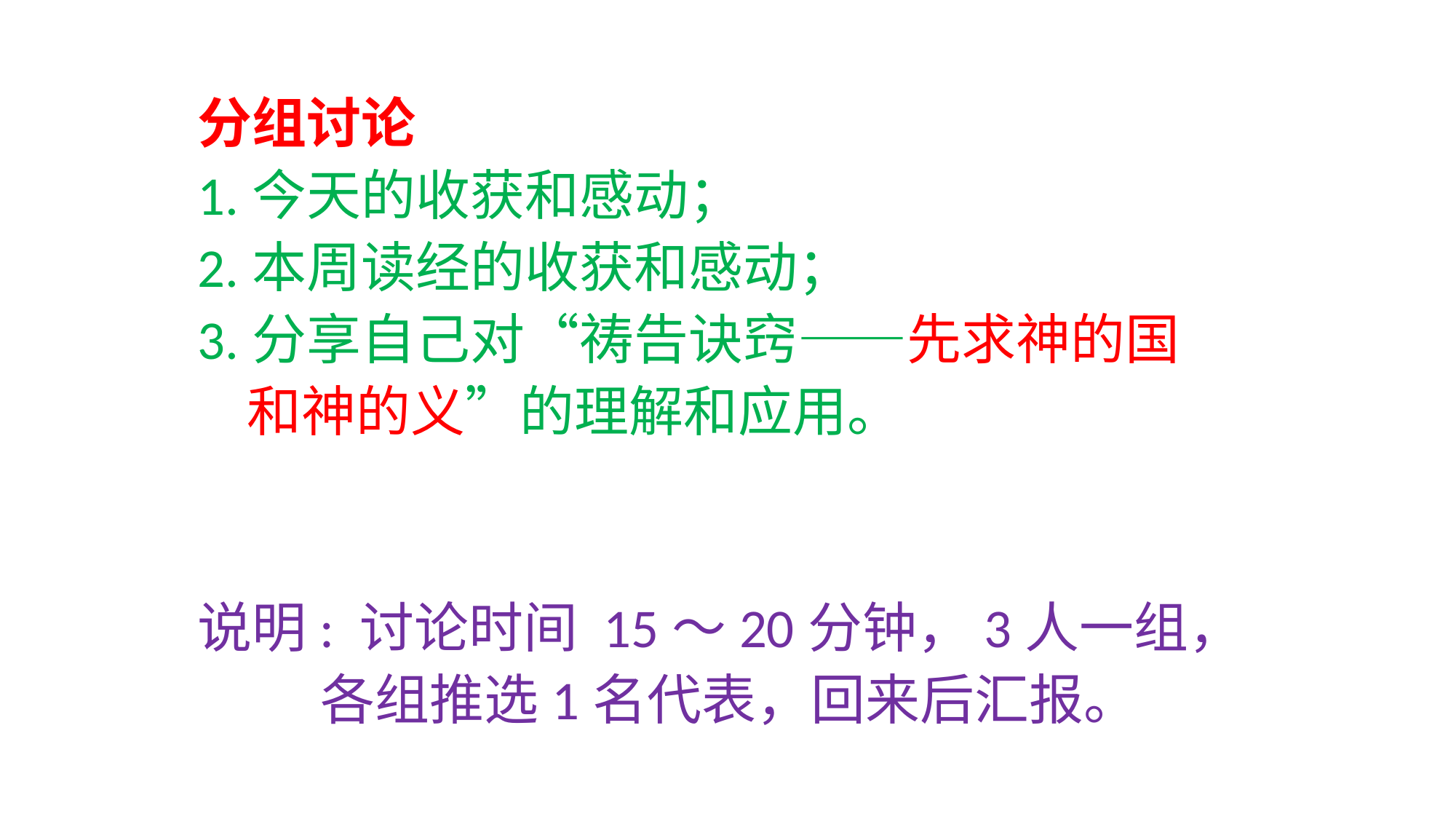

分组讨论
1.今天的收获和感动；
2.本周读经的收获和感动；
3.分享自己对“祷告诀窍——先求神的国
   和神的义”的理解和应用。

说明: 讨论时间 15～20分钟，3人一组，
         各组推选1名代表，回来后汇报。